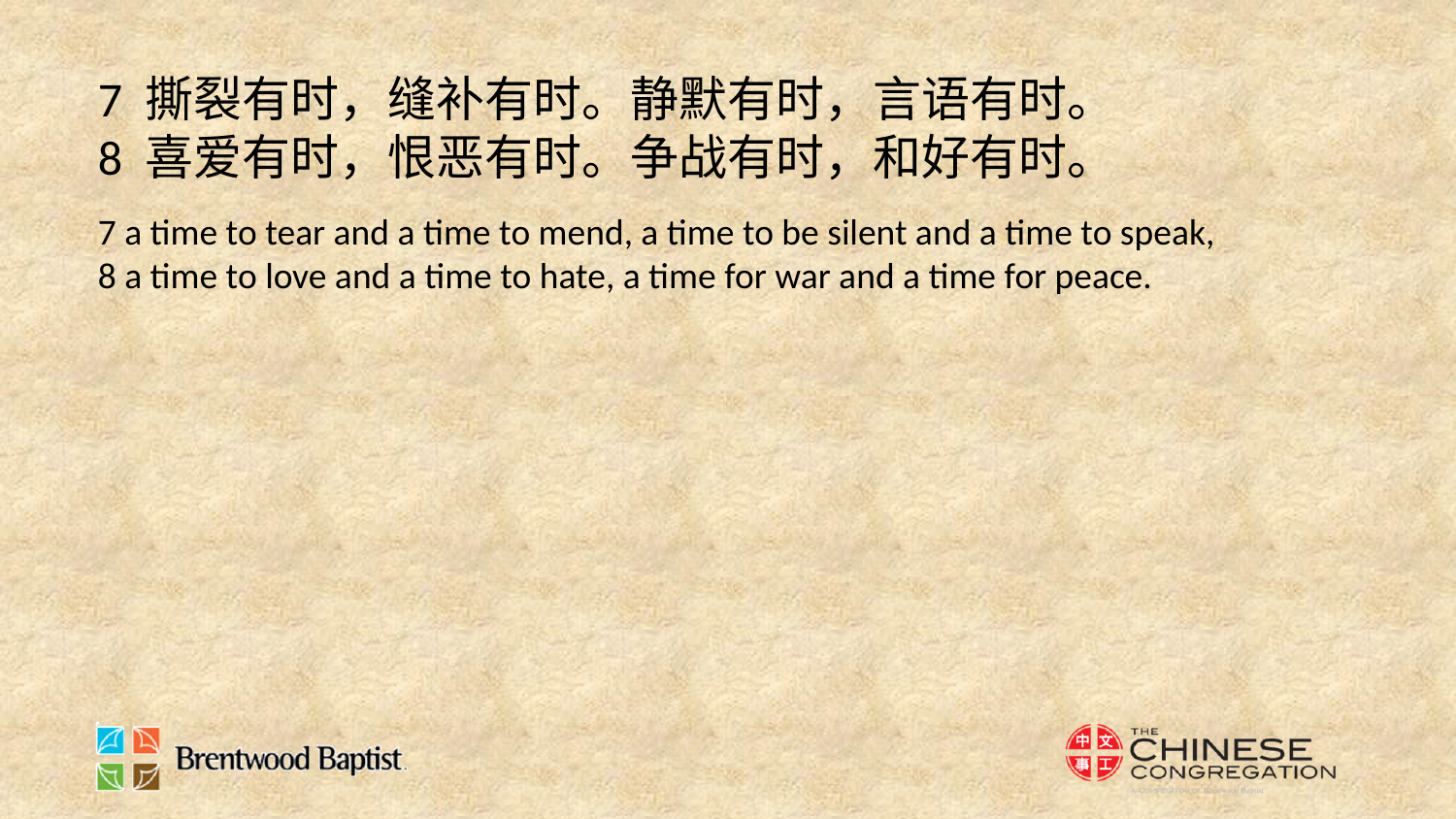

7 撕裂有时，缝补有时。静默有时，言语有时。
8 喜爱有时，恨恶有时。争战有时，和好有时。

7 a time to tear and a time to mend, a time to be silent and a time to speak,
8 a time to love and a time to hate, a time for war and a time for peace.